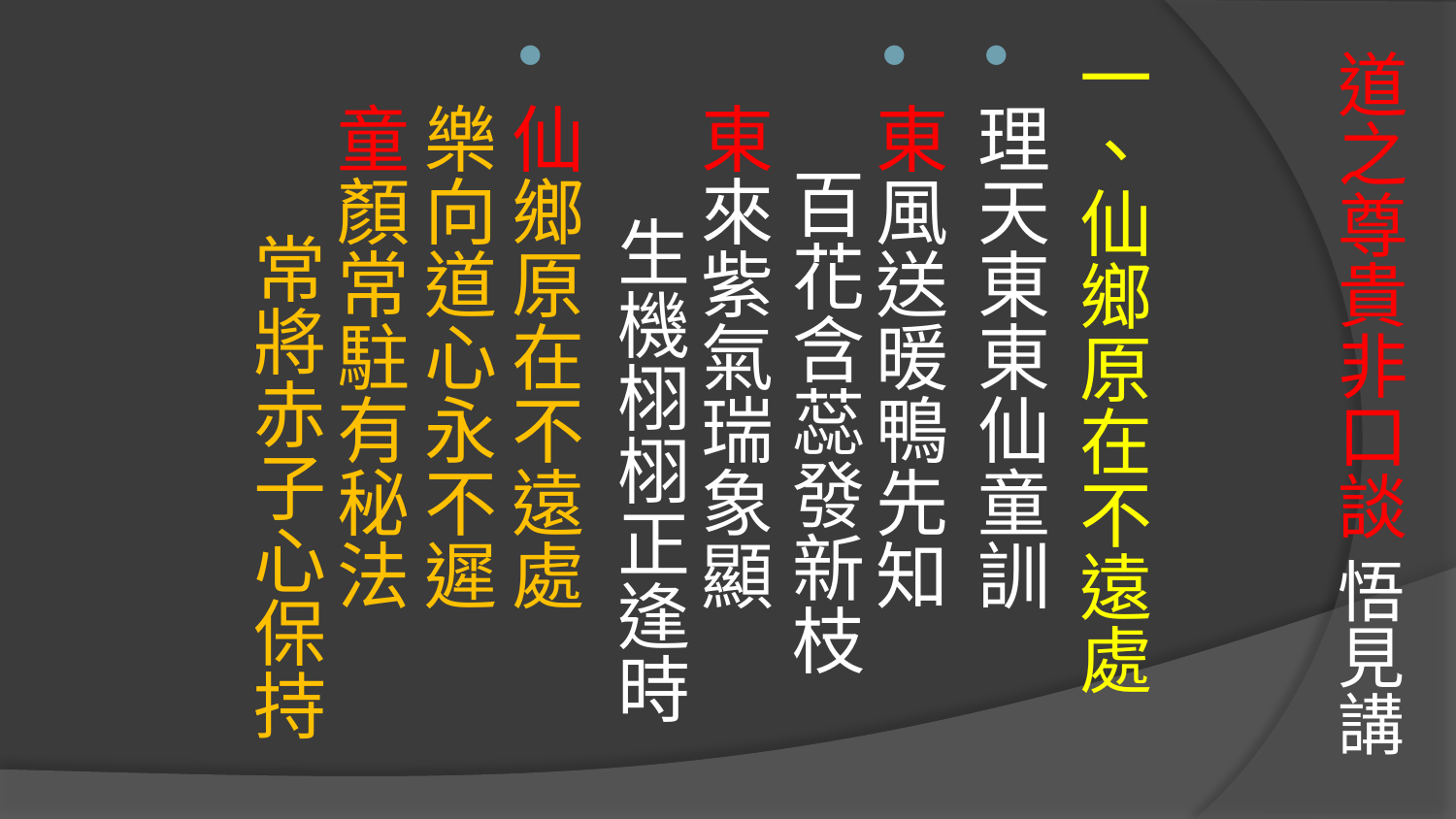

# 道之尊貴非口談 悟見講
一、仙鄉原在不遠處
理天東東仙童訓
東風送暖鴨先知　           百花含蕊發新枝
東來紫氣瑞象顯　              生機栩栩正逢時
仙鄉原在不遠處　       樂向道心永不遲
童顏常駐有秘法　               常將赤子心保持